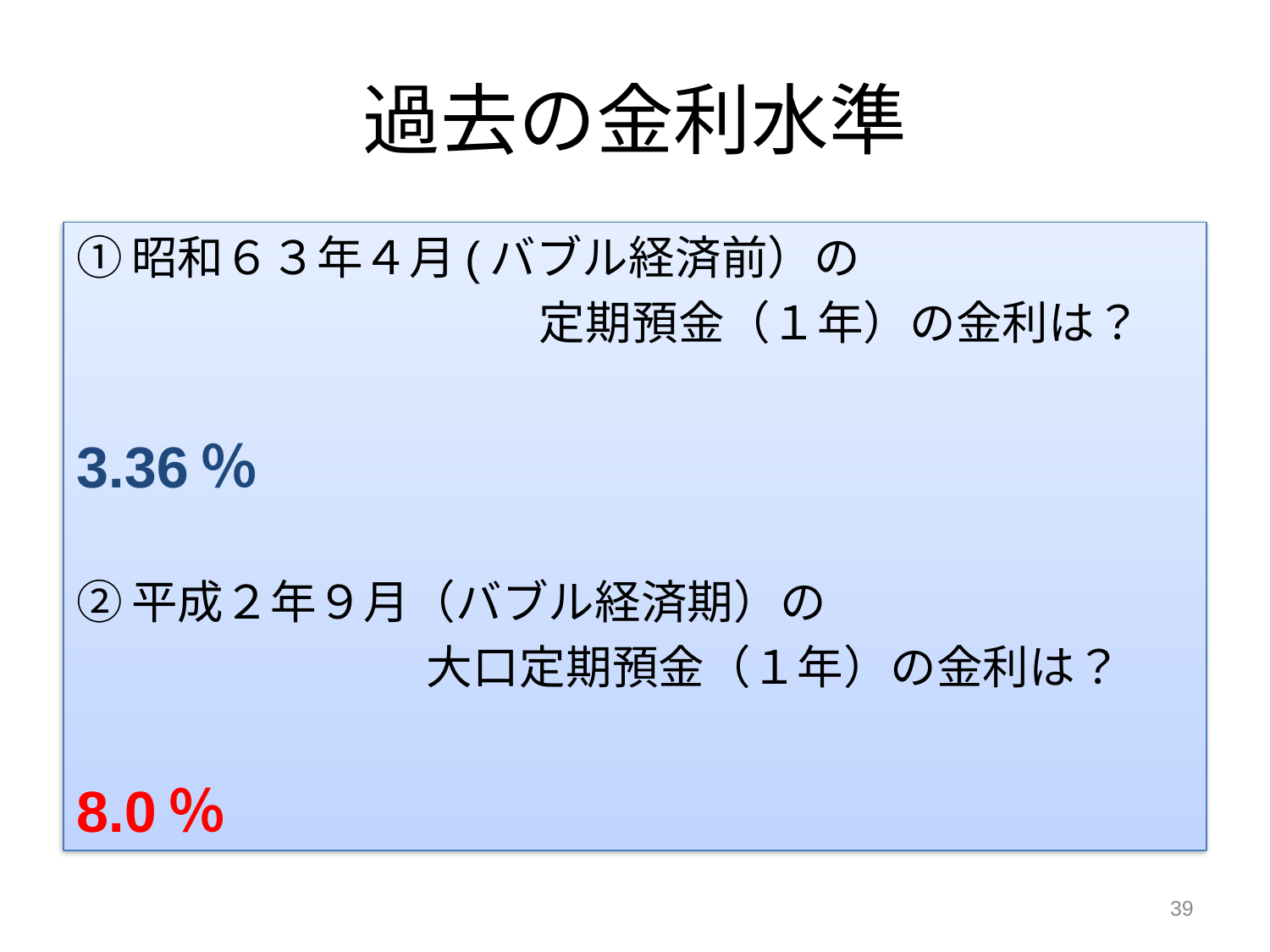

# 過去の金利水準
①昭和６３年４月(バブル経済前）の
　　　　　　　　　　定期預金（１年）の金利は？
　　　　　　　　　　　　　　　　3.36％

②平成２年９月（バブル経済期）の
　　　　　　       大口定期預金（１年）の金利は？
　　　　　　　　　　　　　　　　　　　　　8.0％
39